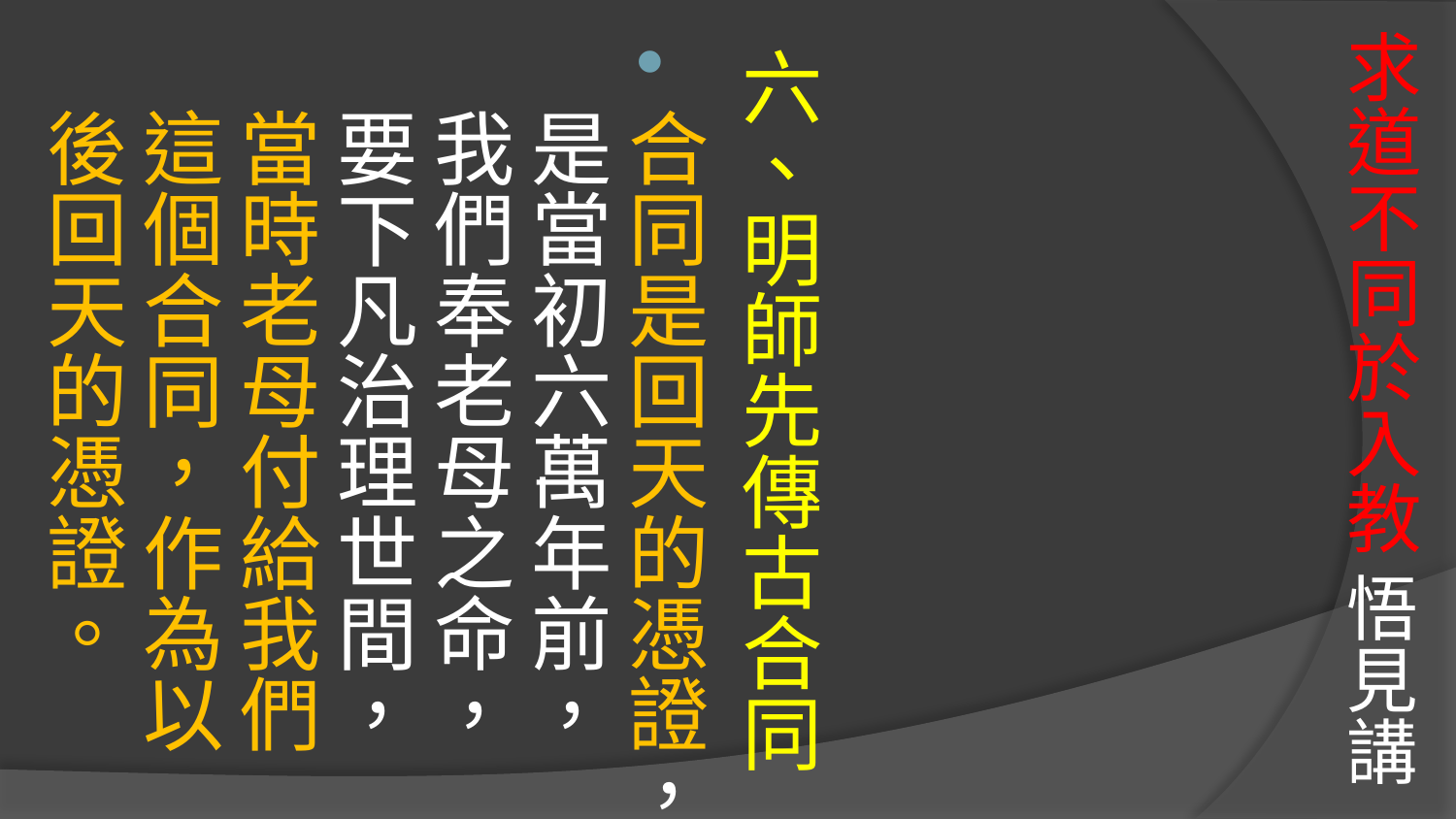

# 求道不同於入教 悟見講
六、明師先傳古合同
合同是回天的憑證，是當初六萬年前，我們奉老母之命，要下凡治理世間，當時老母付給我們這個合同，作為以後回天的憑證。